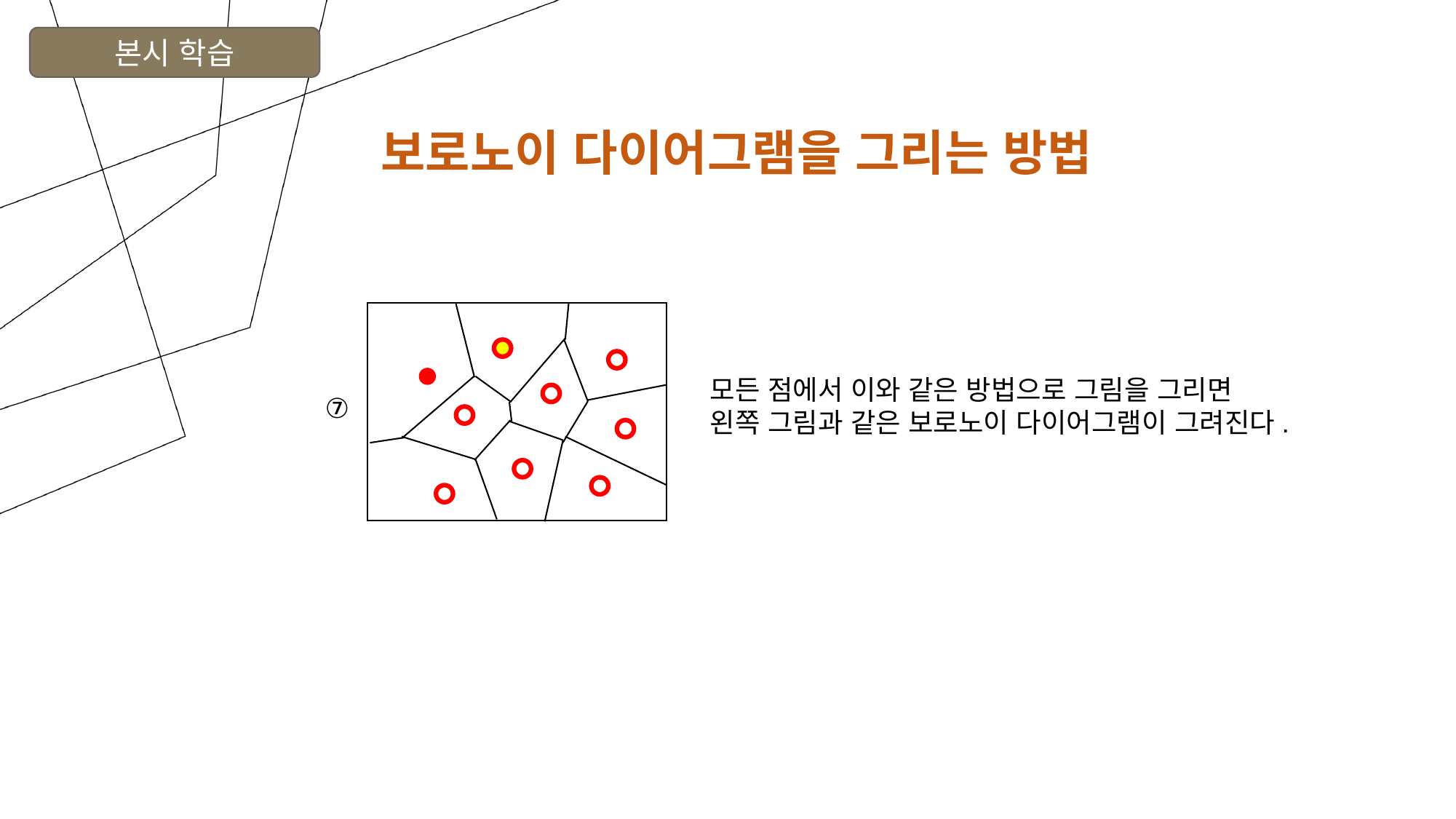

본시 학습
보로노이 다이어그램을 그리는 방법

모든 점에서 이와 같은 방법으로 그림을 그리면
왼쪽 그림과 같은 보로노이 다이어그램이 그려진다.
⑦